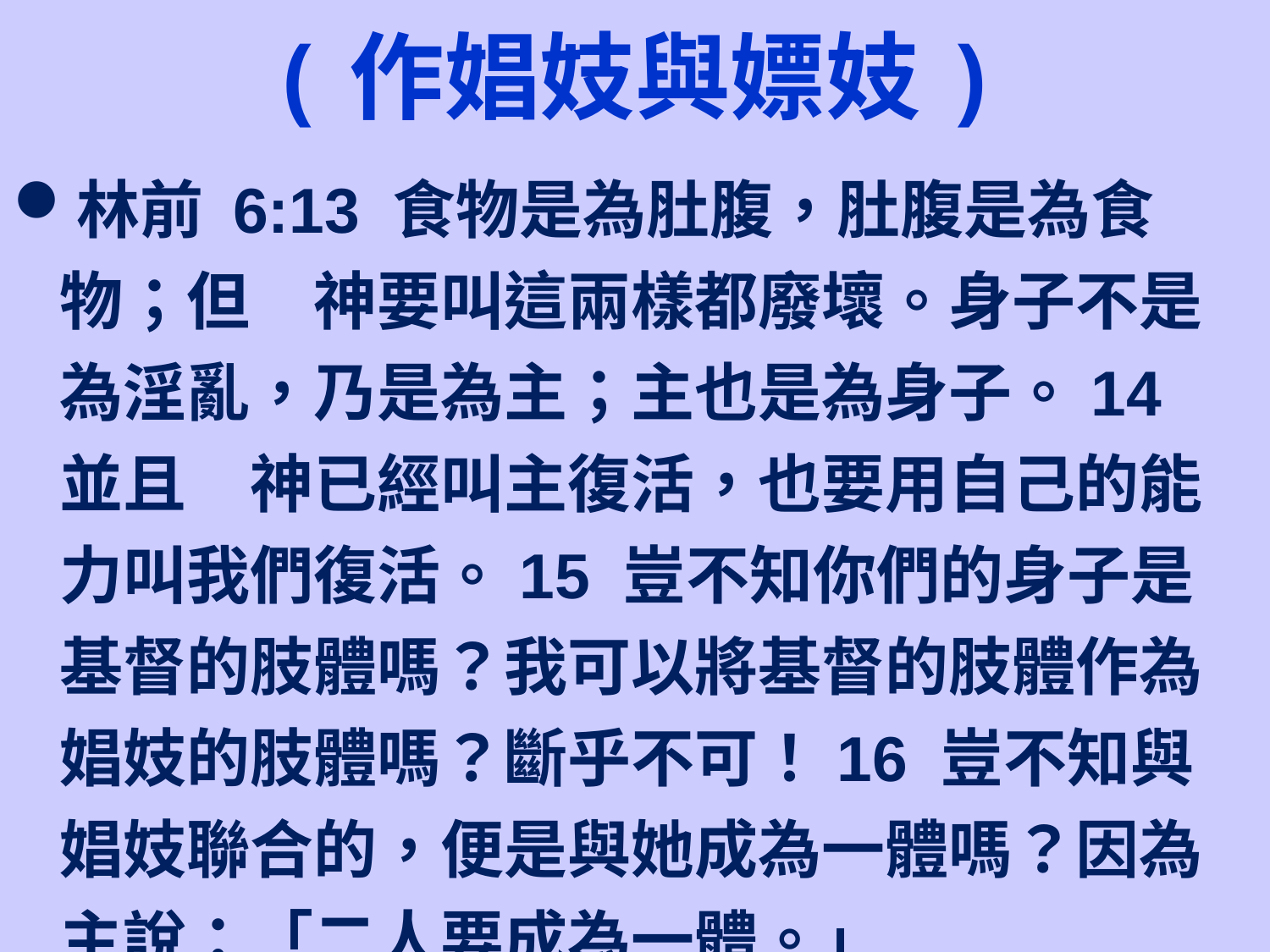

# (作娼妓與嫖妓)
林前 6:13 食物是為肚腹，肚腹是為食物；但　神要叫這兩樣都廢壞。身子不是為淫亂，乃是為主；主也是為身子。14 並且　神已經叫主復活，也要用自己的能力叫我們復活。15 豈不知你們的身子是基督的肢體嗎？我可以將基督的肢體作為娼妓的肢體嗎？斷乎不可！16 豈不知與娼妓聯合的，便是與她成為一體嗎？因為主說：「二人要成為一體。」